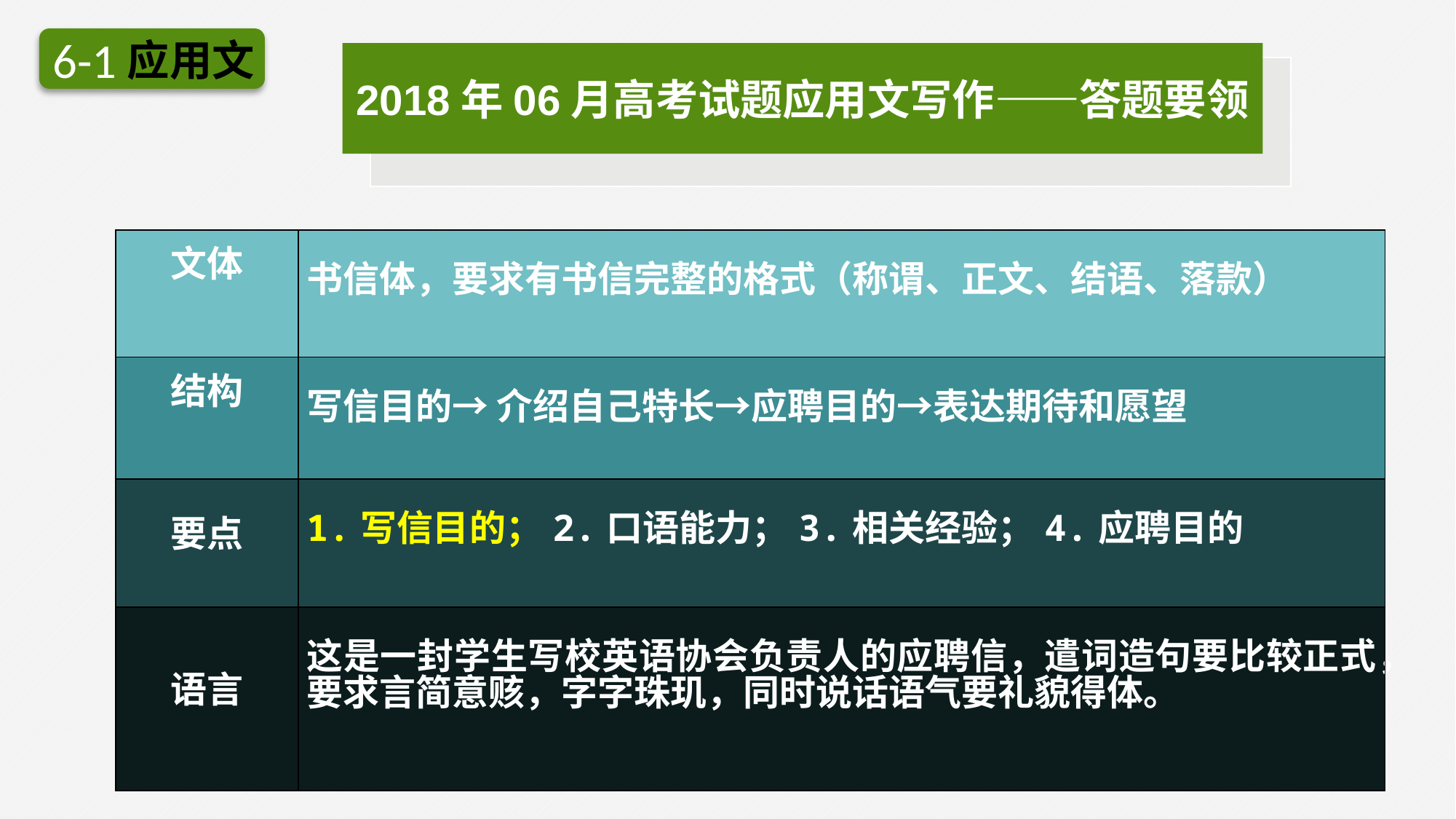

6-1
应用文
2018年06月高考试题应用文写作——答题要领

| 文体 | 书信体，要求有书信完整的格式（称谓、正文、结语、落款） |
| --- | --- |
| 结构 | 写信目的→ 介绍自己特长→应聘目的→表达期待和愿望 |
| 要点 | 1.写信目的；2.口语能力；3.相关经验；4.应聘目的 |
| 语言 | 这是一封学生写校英语协会负责人的应聘信，遣词造句要比较正式，要求言简意赅，字字珠玑，同时说话语气要礼貌得体。 |